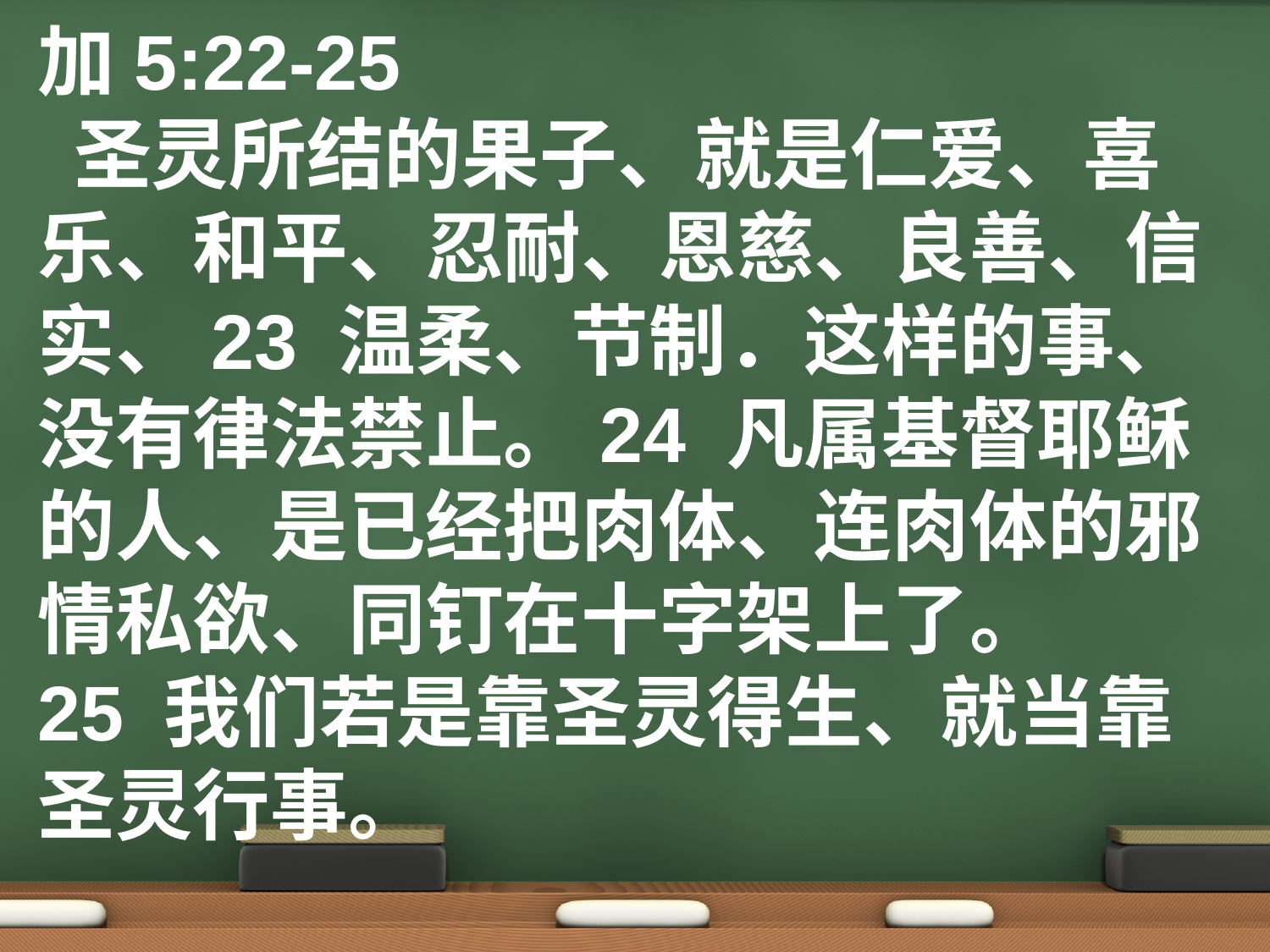

加5:22-25
 圣灵所结的果子、就是仁爱、喜乐、和平、忍耐、恩慈、良善、信实、23 温柔、节制．这样的事、没有律法禁止。24 凡属基督耶稣的人、是已经把肉体、连肉体的邪情私欲、同钉在十字架上了。
25 我们若是靠圣灵得生、就当靠圣灵行事。